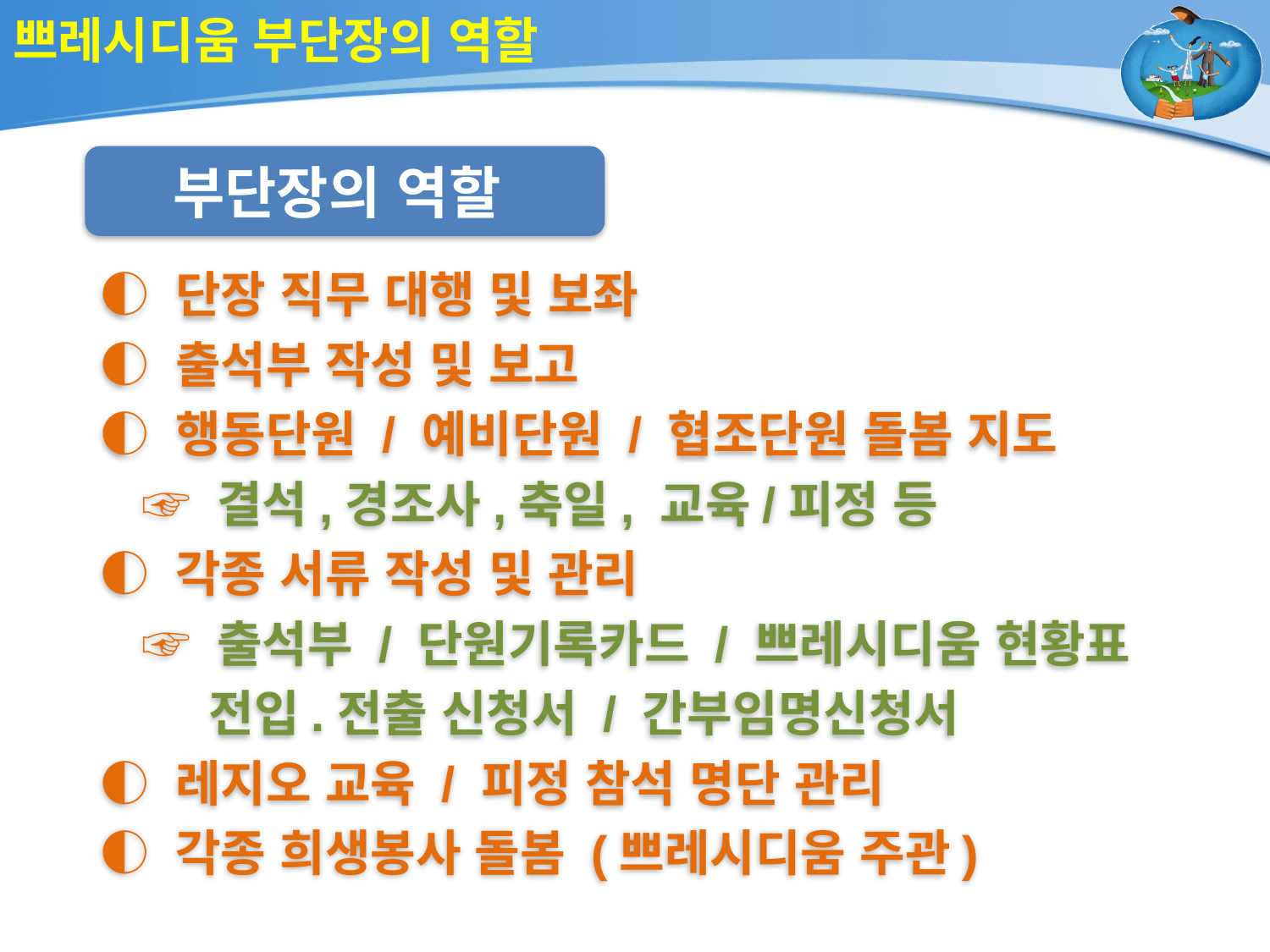

# 쁘레시디움 부단장의 역할
부단장의 역할
◐ 단장 직무 대행 및 보좌
◐ 출석부 작성 및 보고
◐ 행동단원 / 예비단원 / 협조단원 돌봄 지도
   ☞ 결석,경조사,축일, 교육/피정 등
◐ 각종 서류 작성 및 관리
   ☞ 출석부 / 단원기록카드 / 쁘레시디움 현황표
       전입.전출 신청서 / 간부임명신청서
◐ 레지오 교육 / 피정 참석 명단 관리
◐ 각종 희생봉사 돌봄 (쁘레시디움 주관)